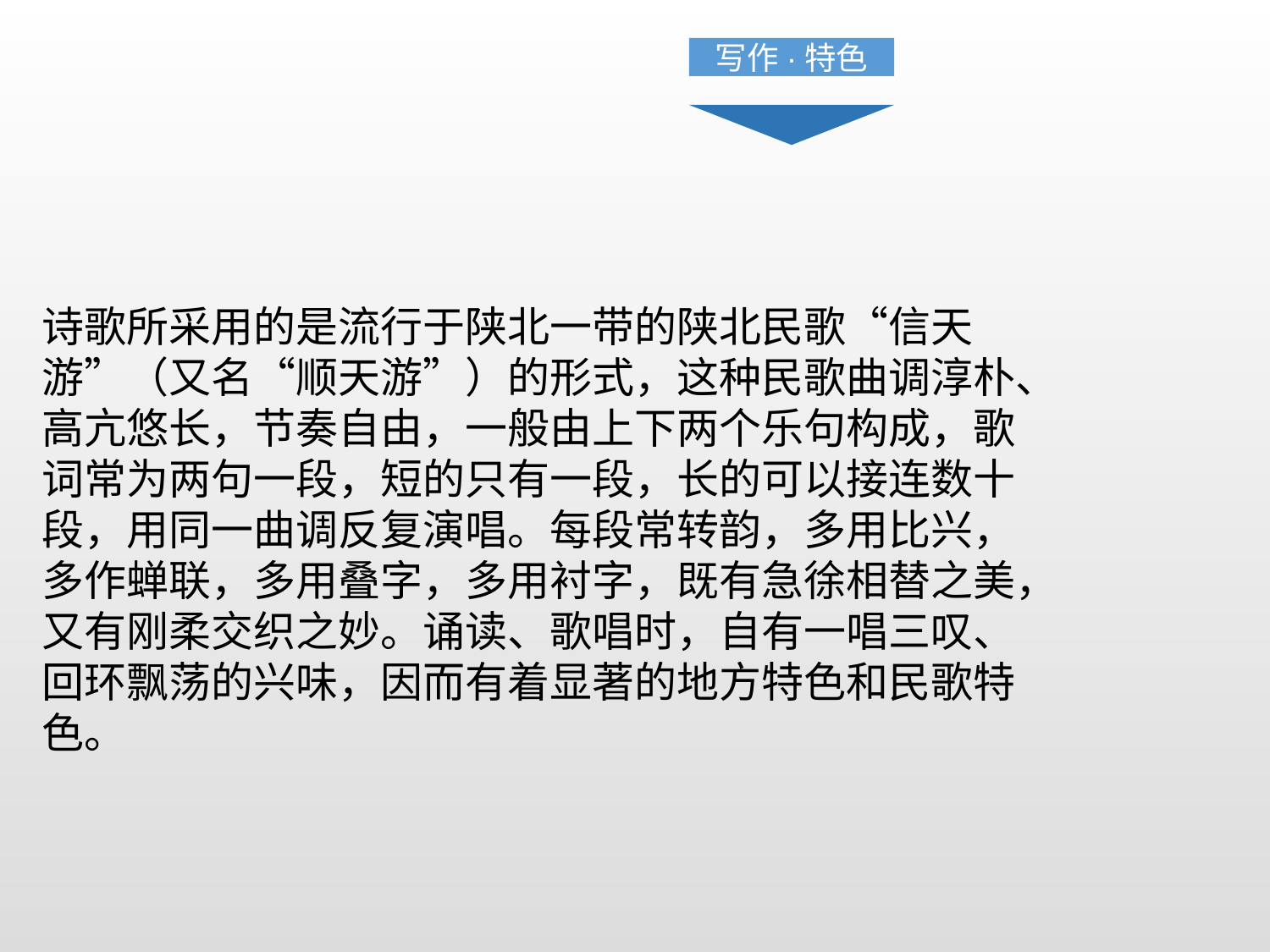

写作·特色

诗歌所采用的是流行于陕北一带的陕北民歌“信天游”（又名“顺天游”）的形式，这种民歌曲调淳朴、高亢悠长，节奏自由，一般由上下两个乐句构成，歌词常为两句一段，短的只有一段，长的可以接连数十段，用同一曲调反复演唱。每段常转韵，多用比兴，多作蝉联，多用叠字，多用衬字，既有急徐相替之美，又有刚柔交织之妙。诵读、歌唱时，自有一唱三叹、回环飘荡的兴味，因而有着显著的地方特色和民歌特色。